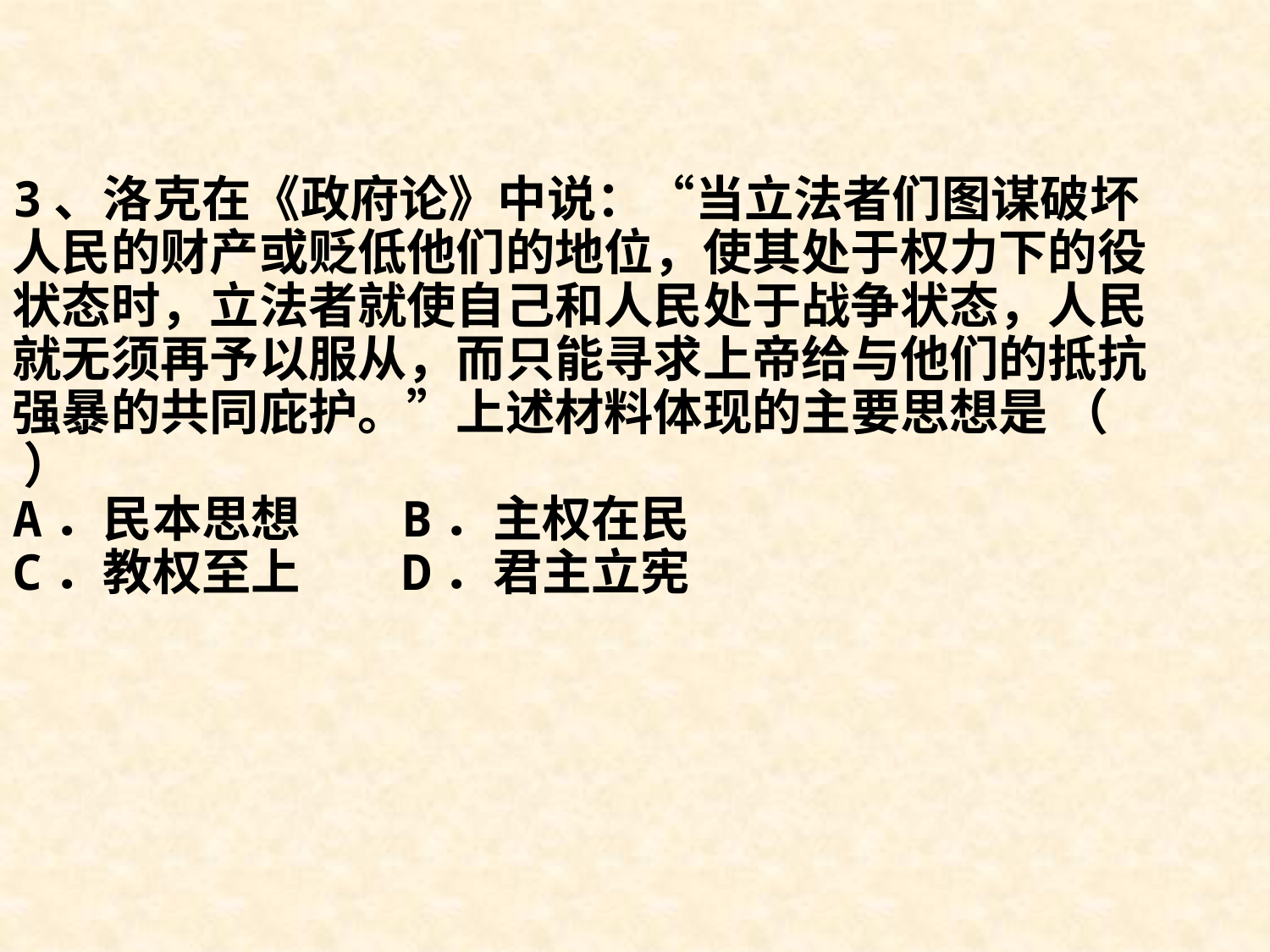

3、洛克在《政府论》中说：“当立法者们图谋破坏人民的财产或贬低他们的地位，使其处于权力下的役状态时，立法者就使自己和人民处于战争状态，人民就无须再予以服从，而只能寻求上帝给与他们的抵抗强暴的共同庇护。”上述材料体现的主要思想是 （     ）
A．民本思想        B．主权在民
C．教权至上        D．君主立宪